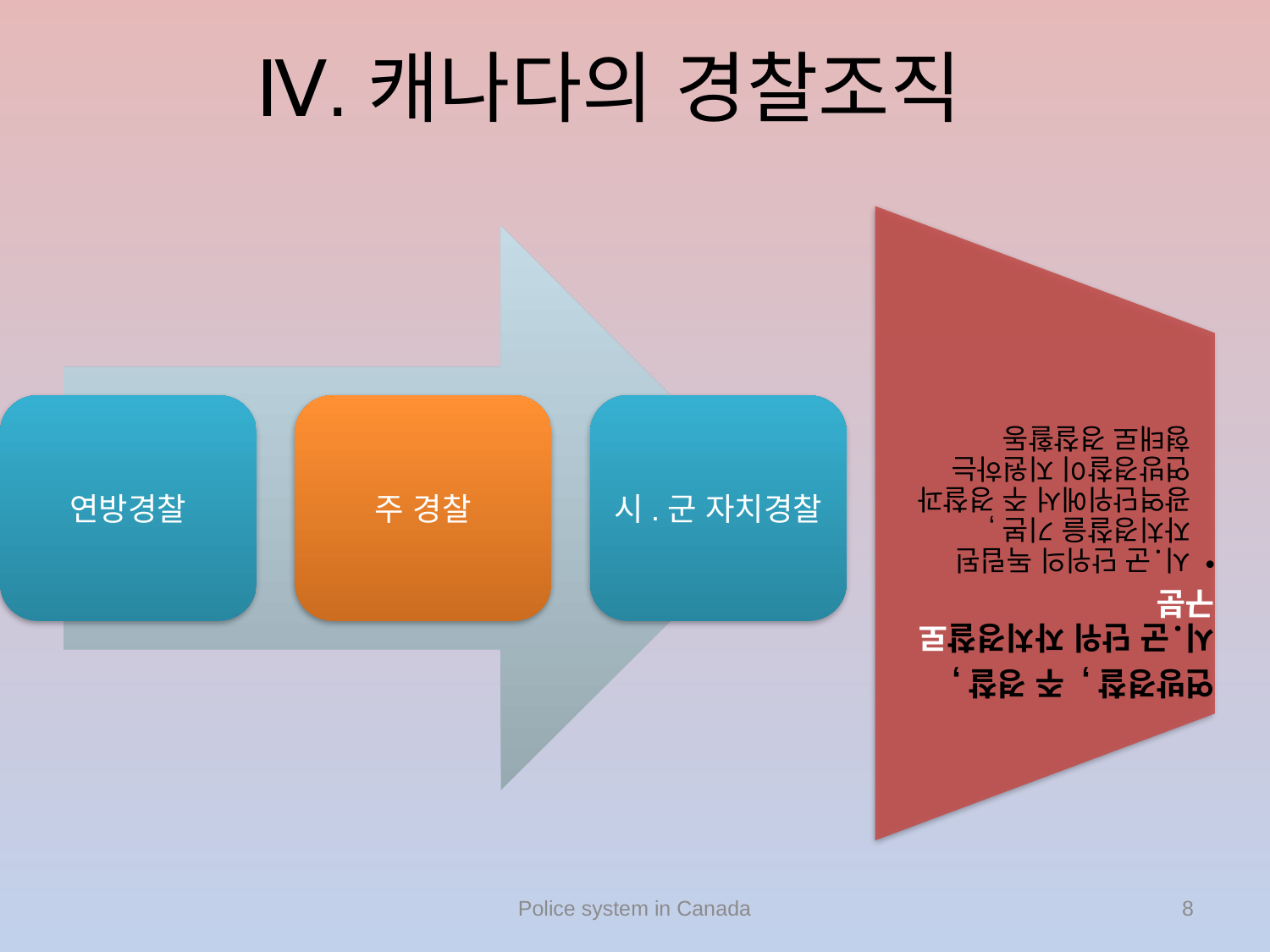

# Ⅳ.캐나다의 경찰조직
연방경찰, 주 경찰,
시․군 단위 자치경찰로 구분
시․군 단위의 독립된 자치경찰을 기본, 광역단위에서 주 경찰과 연방경찰이 지원하는 형태로 경찰활동
연방경찰
주 경찰
시.군 자치경찰
Police system in Canada
8